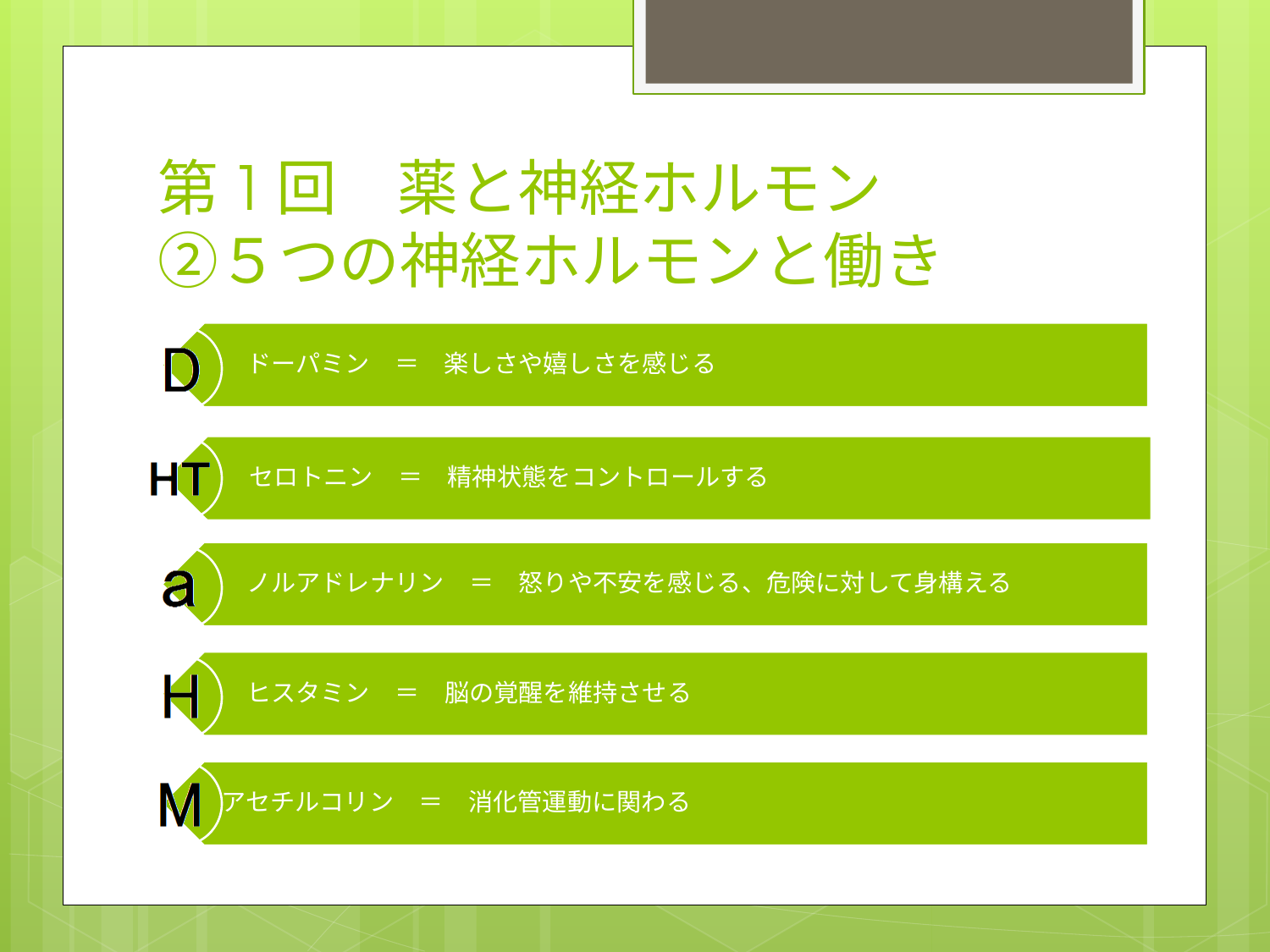

# 第1回　薬と神経ホルモン ②５つの神経ホルモンと働き
　　ドーパミン　＝　楽しさや嬉しさを感じる
　　セロトニン　＝　精神状態をコントロールする
　　ノルアドレナリン　＝　怒りや不安を感じる、危険に対して身構える
　　ヒスタミン　＝　脳の覚醒を維持させる
　アセチルコリン　＝　消化管運動に関わる